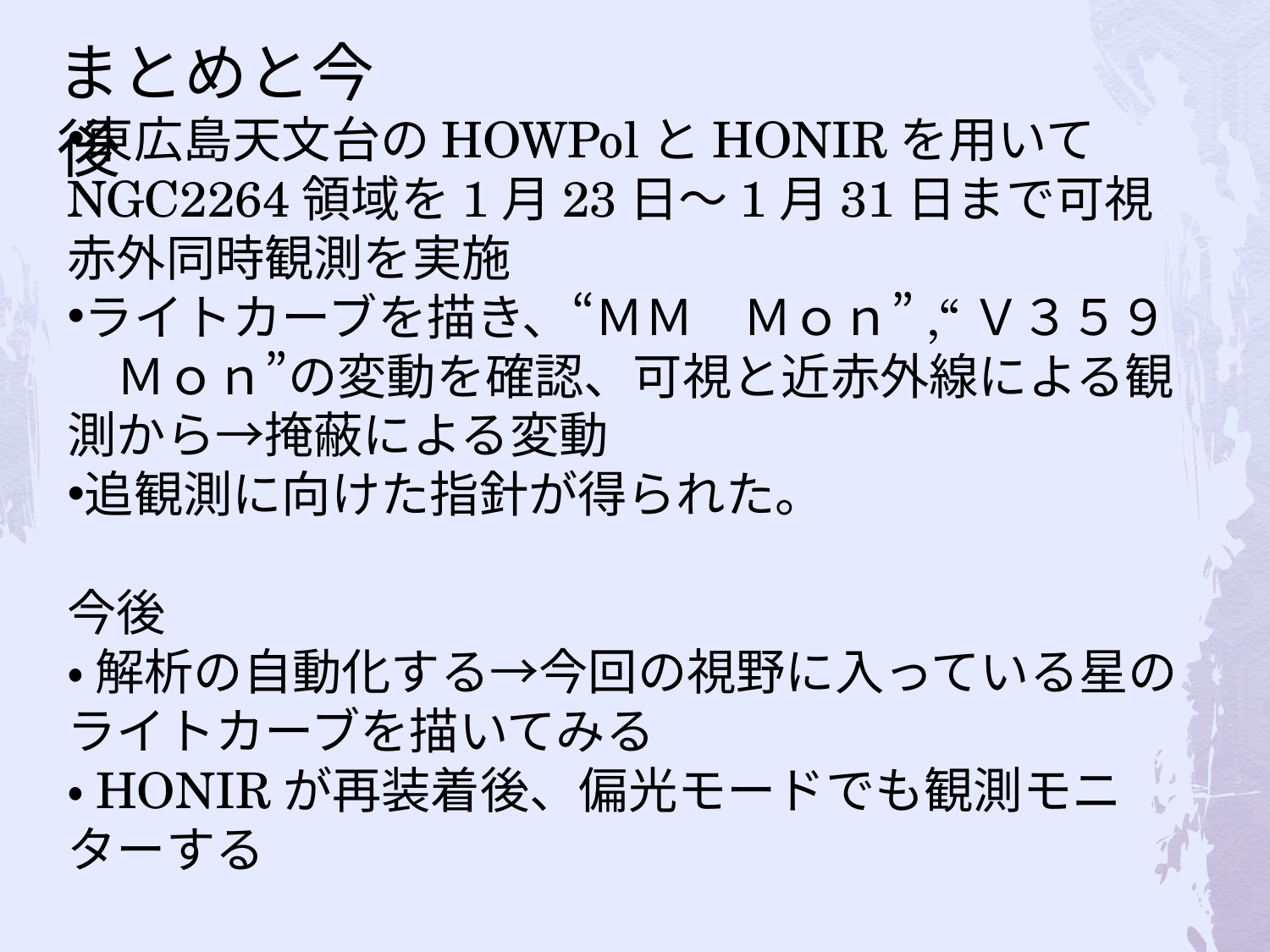

まとめと今後
東広島天文台のHOWPolとHONIRを用いてNGC2264領域を1月23日～1月31日まで可視赤外同時観測を実施
ライトカーブを描き、“ＭＭ　Ｍｏｎ”,“Ｖ３５９　Ｍｏｎ”の変動を確認、可視と近赤外線による観測から→掩蔽による変動
追観測に向けた指針が得られた。

今後
・ 解析の自動化する→今回の視野に入っている星のライトカーブを描いてみる
・HONIRが再装着後、偏光モードでも観測モニターする